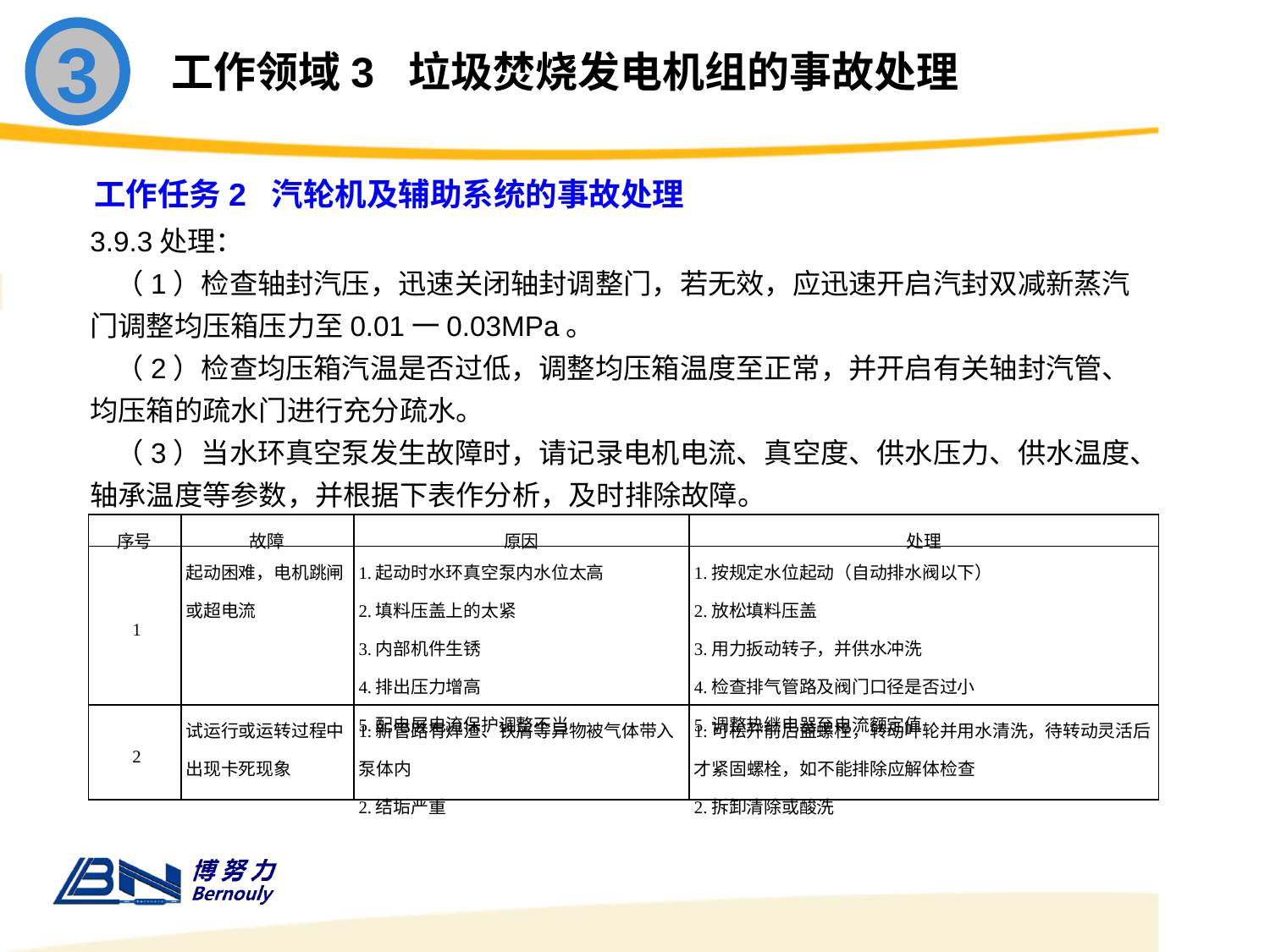

3
工作领域3  垃圾焚烧发电机组的事故处理
工作任务2  汽轮机及辅助系统的事故处理
3.9.3处理：
   （1）检查轴封汽压，迅速关闭轴封调整门，若无效，应迅速开启汽封双减新蒸汽门调整均压箱压力至0.01一0.03MPa。
   （2）检查均压箱汽温是否过低，调整均压箱温度至正常，并开启有关轴封汽管、均压箱的疏水门进行充分疏水。
   （3）当水环真空泵发生故障时，请记录电机电流、真空度、供水压力、供水温度、轴承温度等参数，并根据下表作分析，及时排除故障。
| 序号 | 故障 | 原因 | 处理 |
| --- | --- | --- | --- |
| 1 | 起动困难，电机跳闸或超电流 | 1.起动时水环真空泵内水位太高 2.填料压盖上的太紧 3.内部机件生锈 4.排出压力增高 5.配电屏电流保护调整不当 | 1.按规定水位起动（自动排水阀以下） 2.放松填料压盖 3.用力扳动转子，并供水冲洗 4.检查排气管路及阀门口径是否过小 5.调整热继电器至电流额定值 |
| 2 | 试运行或运转过程中出现卡死现象 | 1.新管路有焊渣、铁屑等异物被气体带入泵体内 2.结垢严重 | 1.可松开前后盖螺栓，转动叶轮并用水清洗，待转动灵活后才紧固螺栓，如不能排除应解体检查 2.拆卸清除或酸洗 |